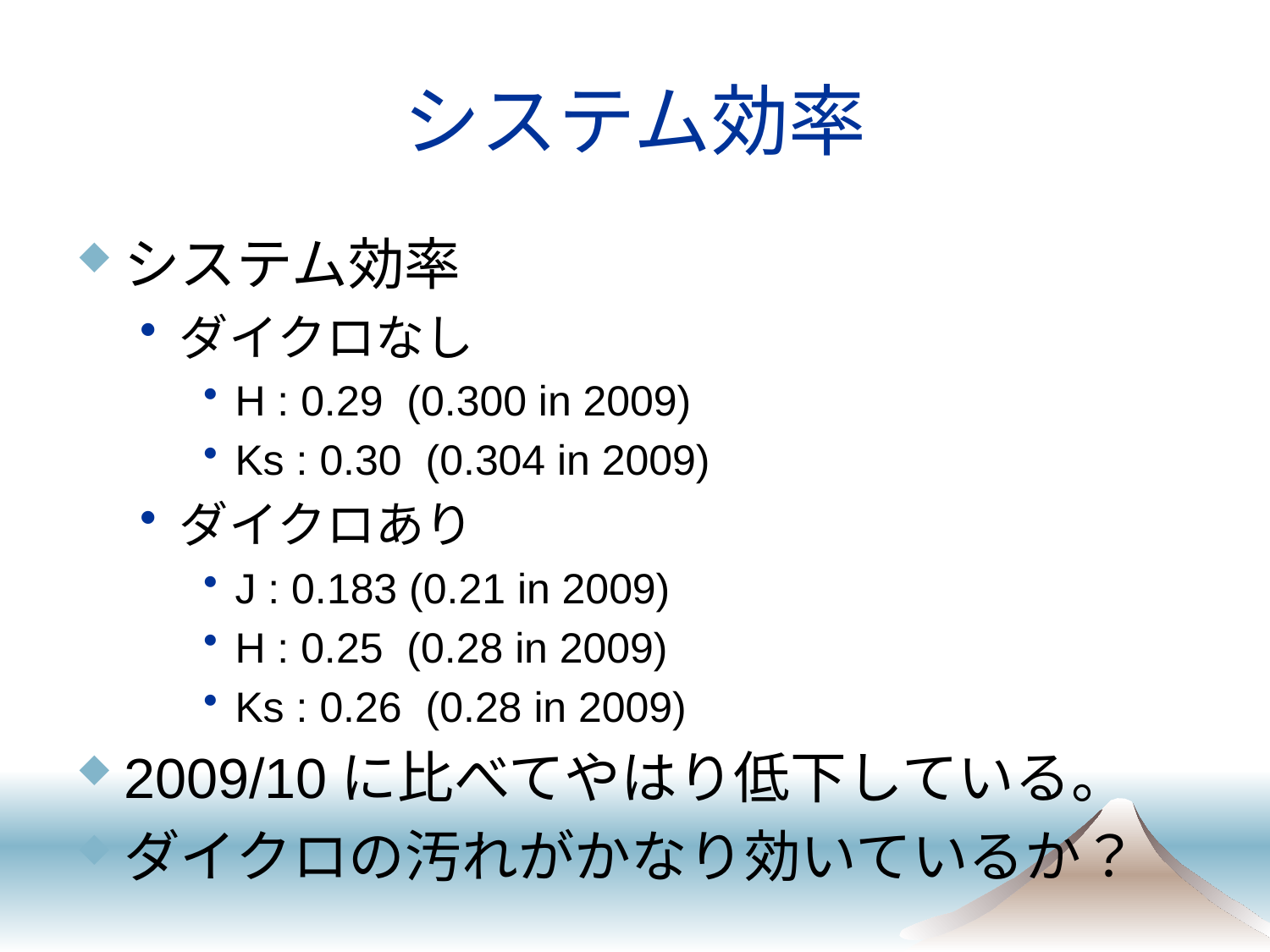

# システム効率
システム効率
ダイクロなし
H : 0.29  (0.300 in 2009)
Ks : 0.30  (0.304 in 2009)
ダイクロあり
J : 0.183 (0.21 in 2009)
H : 0.25  (0.28 in 2009)
Ks : 0.26  (0.28 in 2009)
2009/10に比べてやはり低下している。
ダイクロの汚れがかなり効いているか？